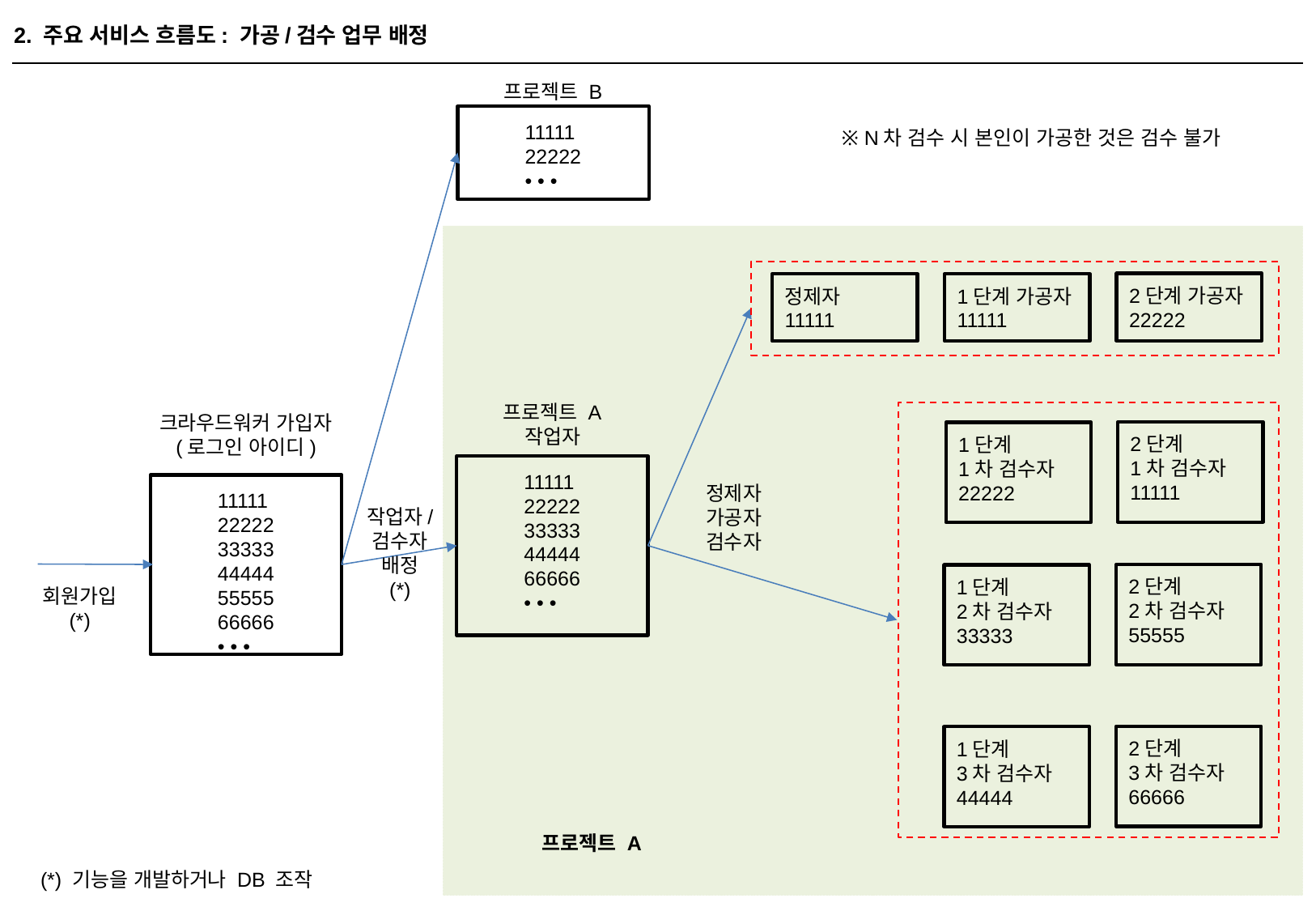

2. 주요 서비스 흐름도: 가공/검수 업무 배정
프로젝트 B

11111
22222
• • •
※ N차 검수 시 본인이 가공한 것은 검수 불가

2단계 가공자
22222
정제자
11111
1단계 가공자
11111
프로젝트 A
작업자

크라우드워커 가입자
(로그인 아이디)

2단계
1차 검수자
11111
1단계
1차 검수자
22222

11111
22222
33333
44444
66666
• • •

정제자
가공자
검수자
11111
22222
33333
44444
55555
66666
• • •
작업자/
검수자
배정
(*)

2단계
2차 검수자
55555
1단계
2차 검수자
33333
회원가입
(*)

2단계
3차 검수자
66666
1단계
3차 검수자
44444
프로젝트 A
(*) 기능을 개발하거나 DB 조작